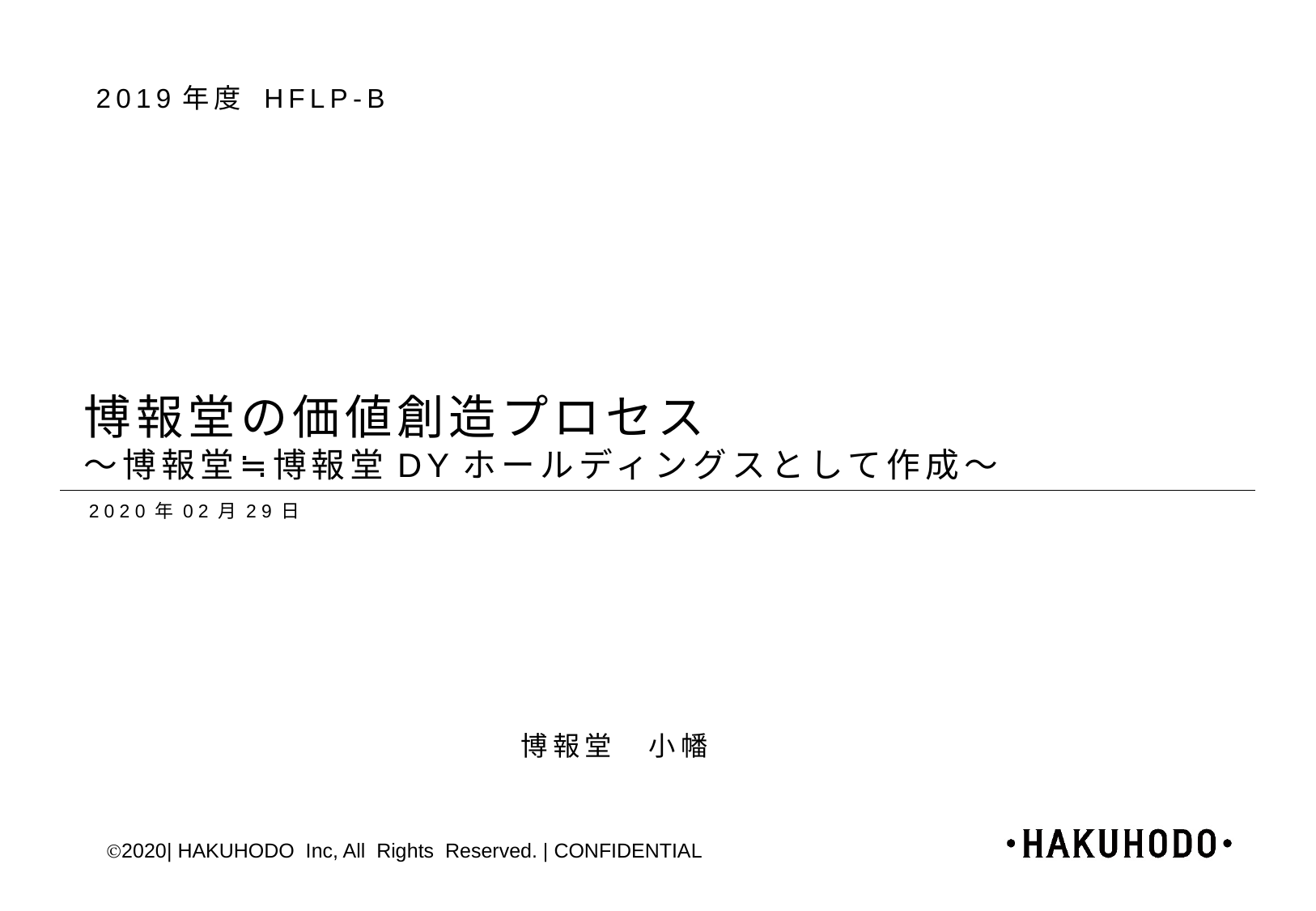

2019年度 HFLP-B
# 博報堂の価値創造プロセス ～博報堂≒博報堂DYホールディングスとして作成～
2020年02月29日
博報堂　小幡